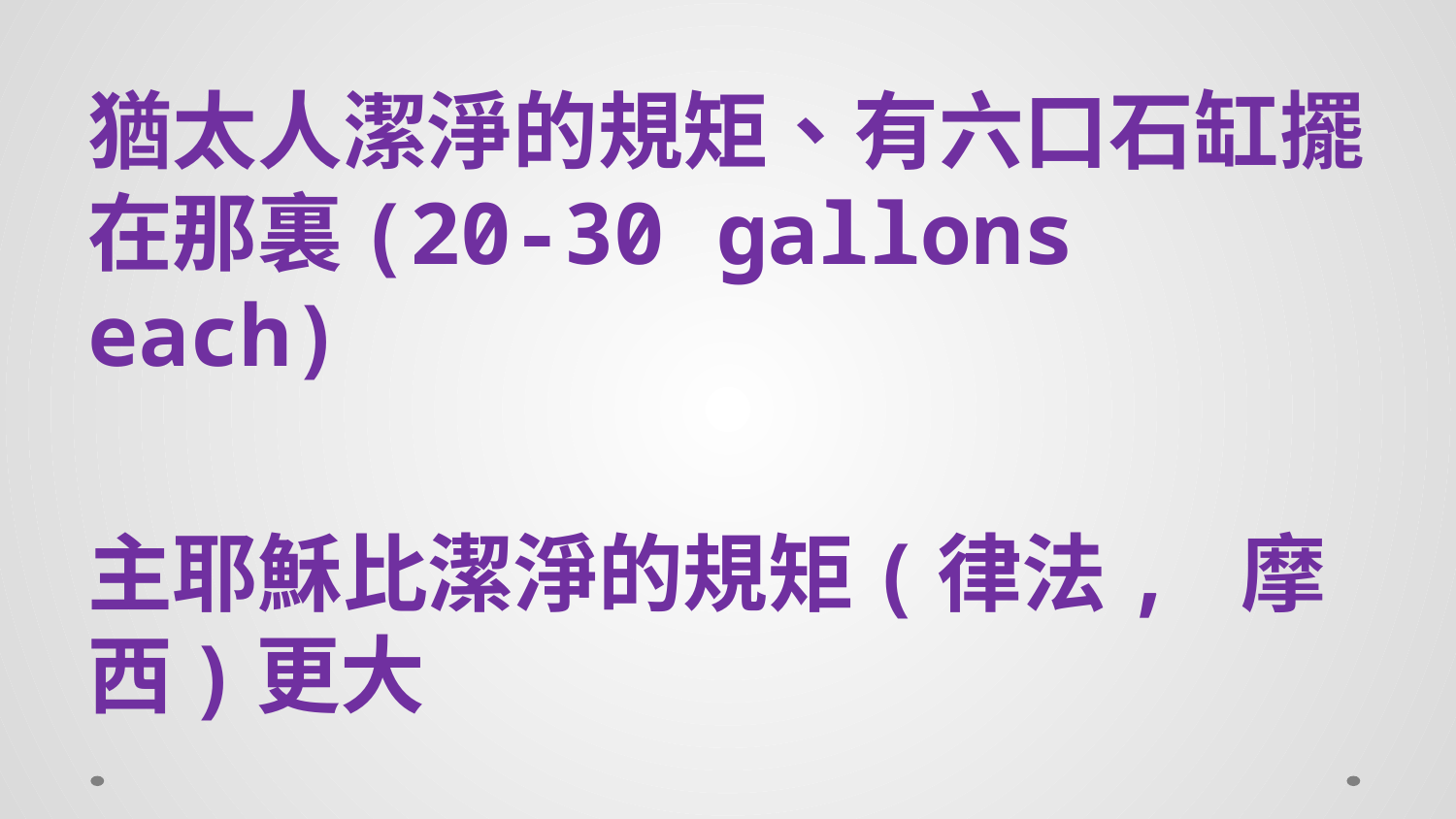

猶太人潔淨的規矩、有六口石缸擺在那裏(20-30 gallons each)

主耶穌比潔淨的規矩(律法, 摩西)更大